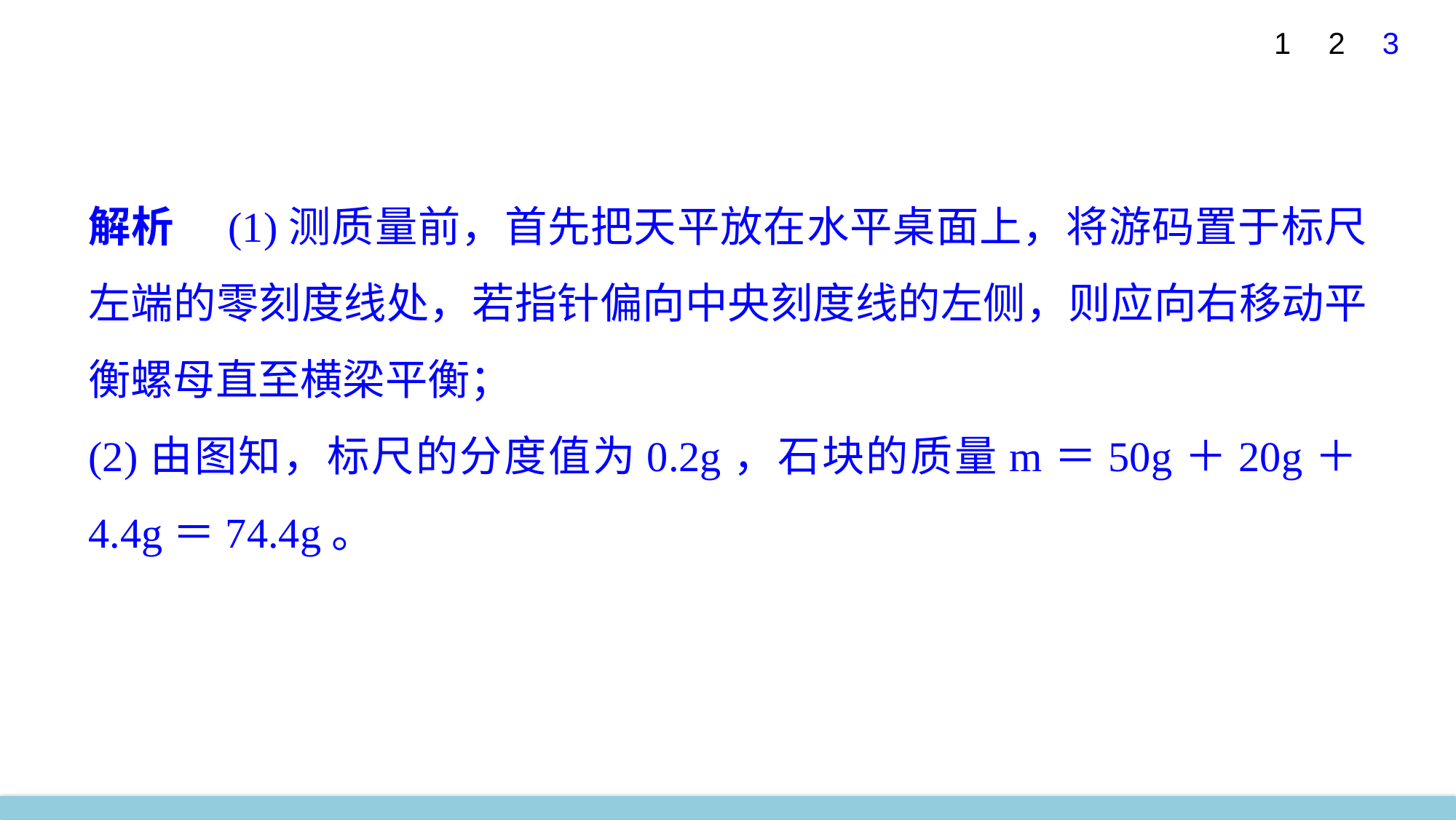

1
2
3
解析　(1)测质量前，首先把天平放在水平桌面上，将游码置于标尺左端的零刻度线处，若指针偏向中央刻度线的左侧，则应向右移动平衡螺母直至横梁平衡；
(2)由图知，标尺的分度值为0.2g，石块的质量m＝50g＋20g＋4.4g＝74.4g。